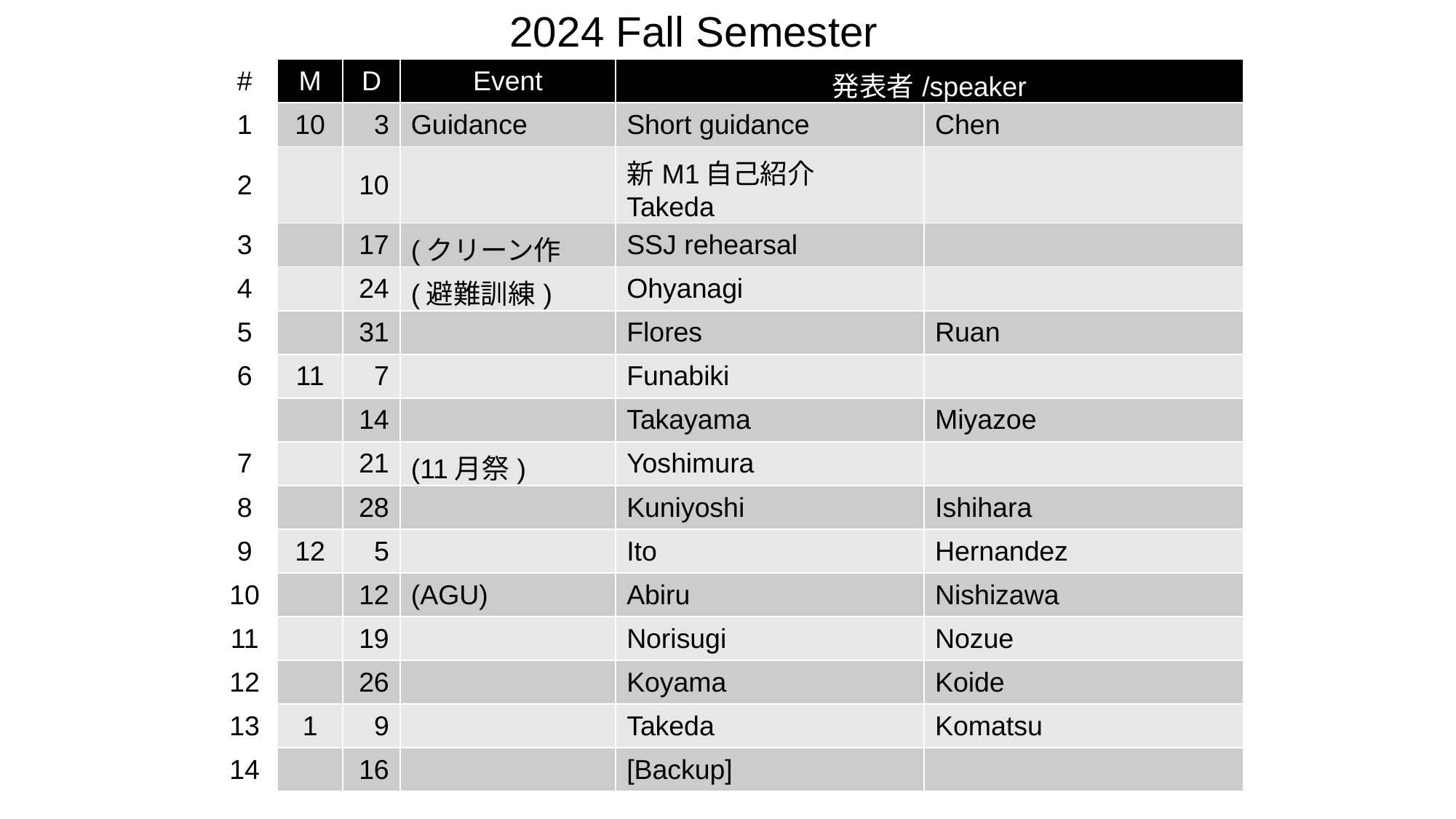

2024 Fall Semester
| # | M | D | Event | 発表者/speaker |  |
| --- | --- | --- | --- | --- | --- |
| 1 | 10 | 3 | Guidance | Short guidance | Chen |
| 2 |  | 10 |  | 新M1自己紹介 Takeda |  |
| 3 |  | 17 | (クリーン作戦) | SSJ rehearsal |  |
| 4 |  | 24 | (避難訓練) | Ohyanagi |  |
| 5 |  | 31 |  | Flores | Ruan |
| 6 | 11 | 7 |  | Funabiki |  |
|  |  | 14 |  | Takayama | Miyazoe |
| 7 |  | 21 | (11月祭) | Yoshimura |  |
| 8 |  | 28 |  | Kuniyoshi | Ishihara |
| 9 | 12 | 5 |  | Ito | Hernandez |
| 10 |  | 12 | (AGU) | Abiru | Nishizawa |
| 11 |  | 19 |  | Norisugi | Nozue |
| 12 |  | 26 |  | Koyama | Koide |
| 13 | 1 | 9 |  | Takeda | Komatsu |
| 14 |  | 16 |  | [Backup] |  |